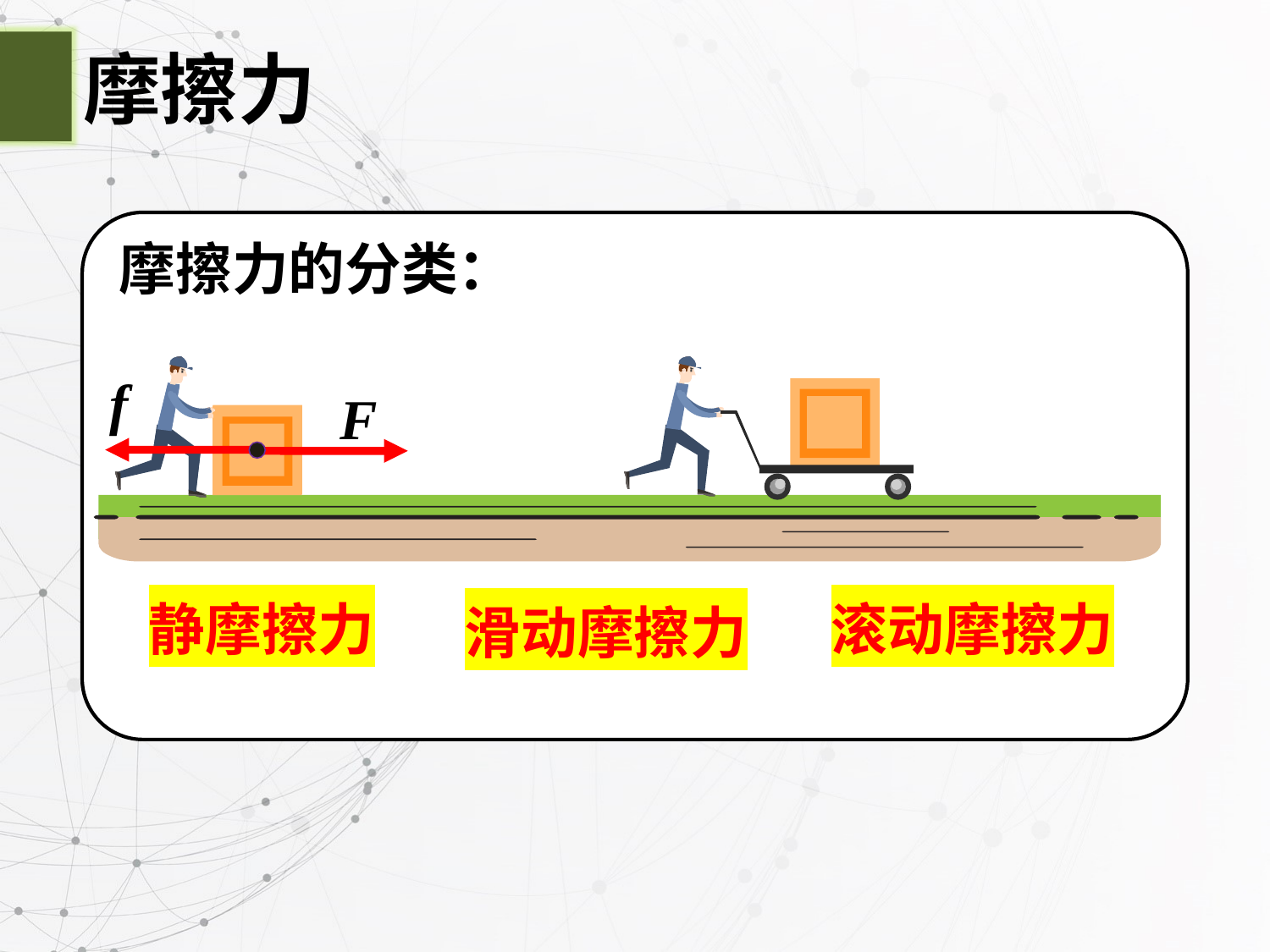

摩擦力

摩擦力的分类：

f

F

静摩擦力
滚动摩擦力
滑动摩擦力